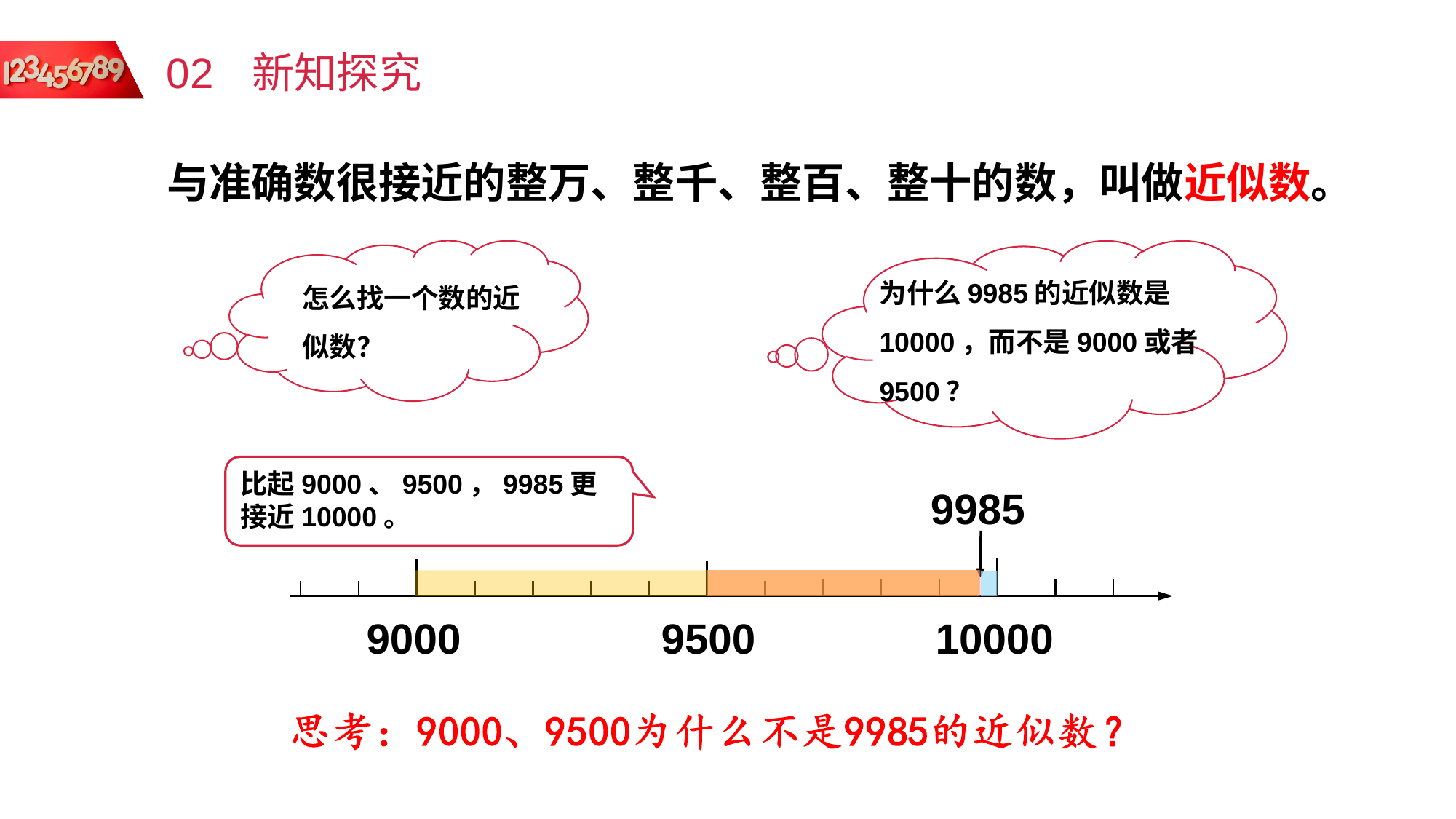

02
新知探究
与准确数很接近的整万、整千、整百、整十的数，叫做近似数。

怎么找一个数的近似数？

为什么9985的近似数是10000，而不是9000或者9500？
比起9000、9500，9985更接近10000。
9985

9500
10000
9000